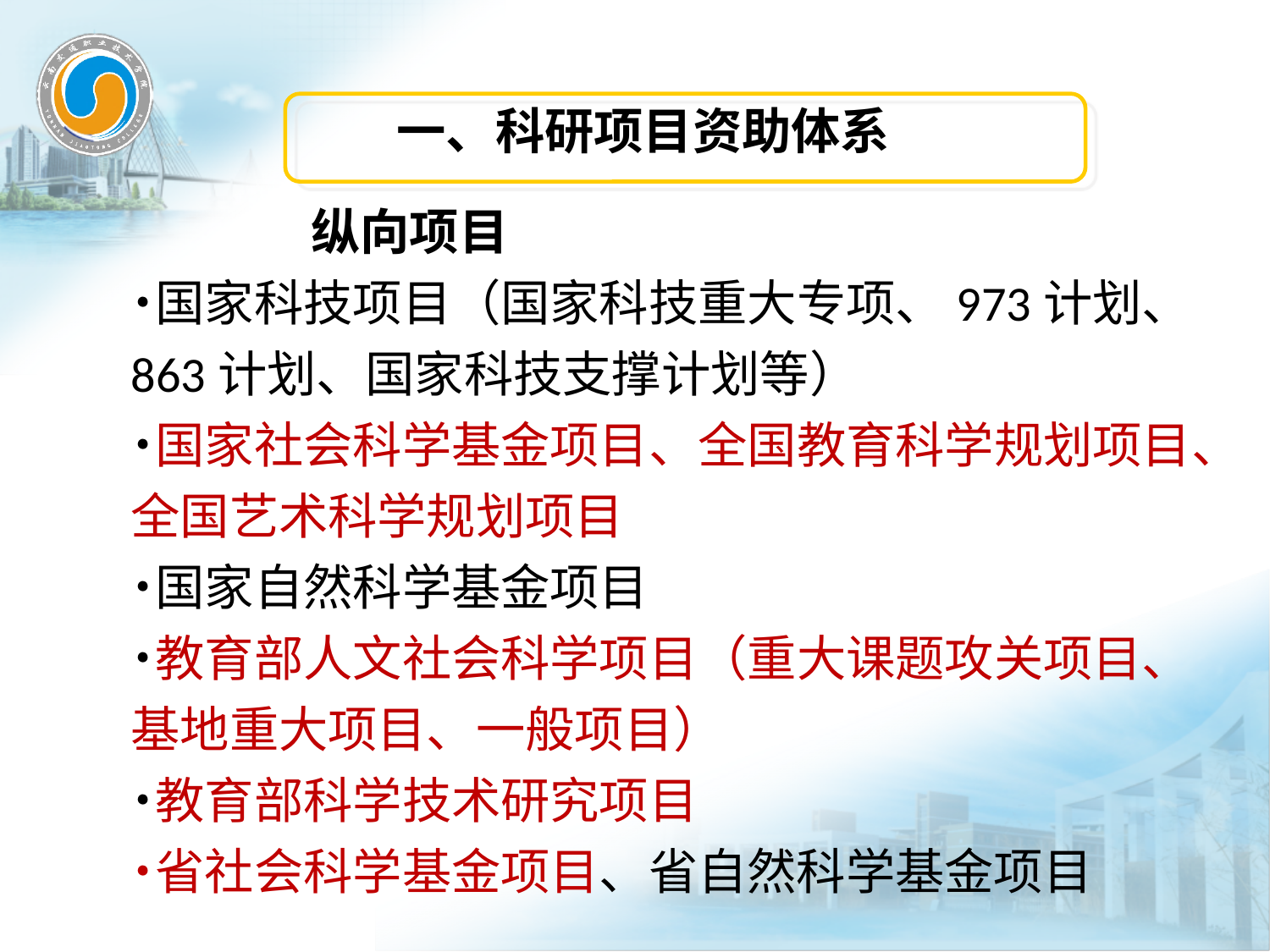

一、科研项目资助体系

               纵向项目
˙国家科技项目（国家科技重大专项、973计划、863计划、国家科技支撑计划等）
˙国家社会科学基金项目、全国教育科学规划项目、全国艺术科学规划项目
˙国家自然科学基金项目
˙教育部人文社会科学项目（重大课题攻关项目、基地重大项目、一般项目）
˙教育部科学技术研究项目
˙省社会科学基金项目、省自然科学基金项目